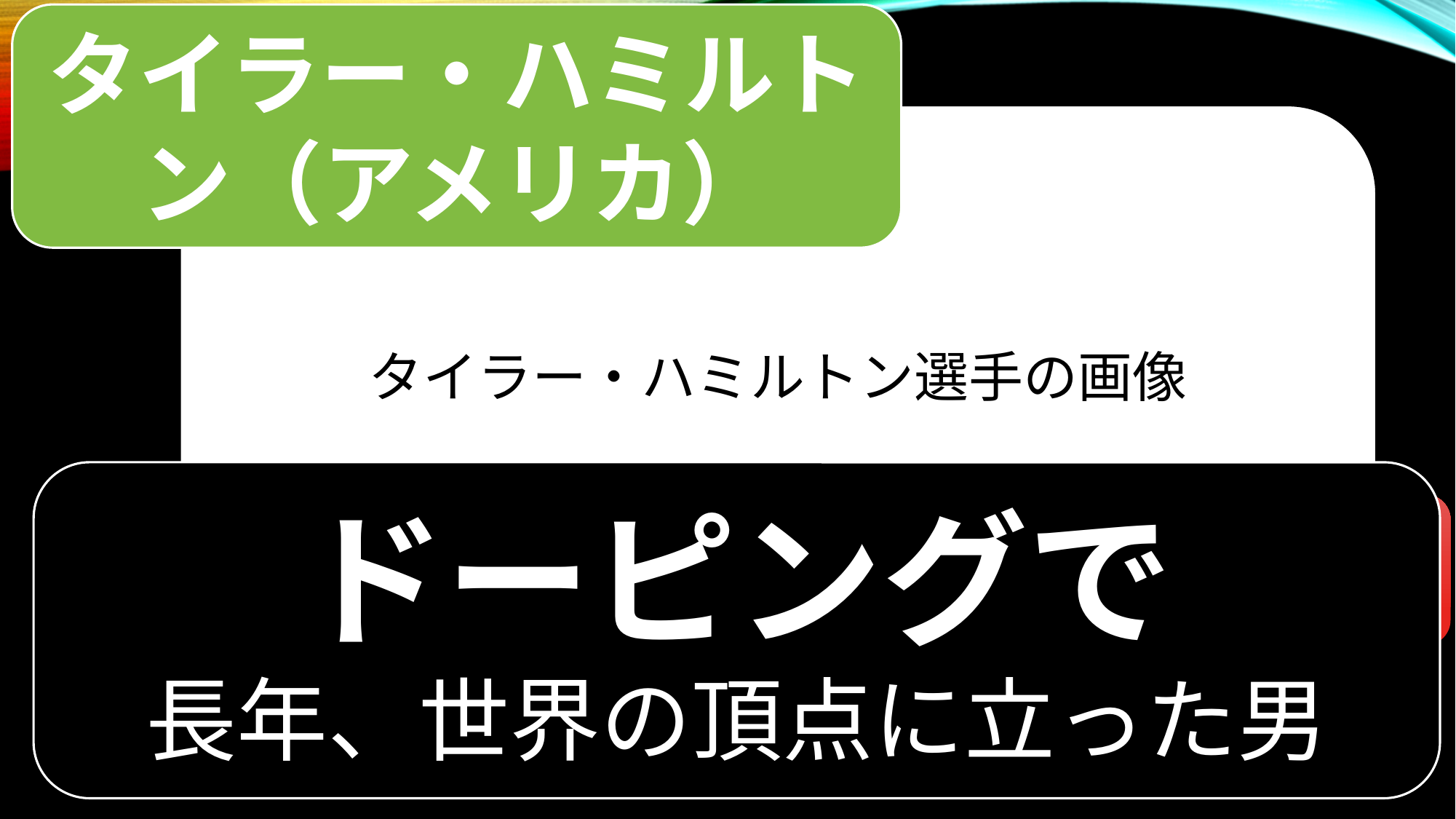

タイラー・ハミルトン（アメリカ）
#
タイラー・ハミルトン選手の画像
ドーピングで
長年、世界の頂点に立った男
オリンピック金メダル
ツール・ド・フランス優勝